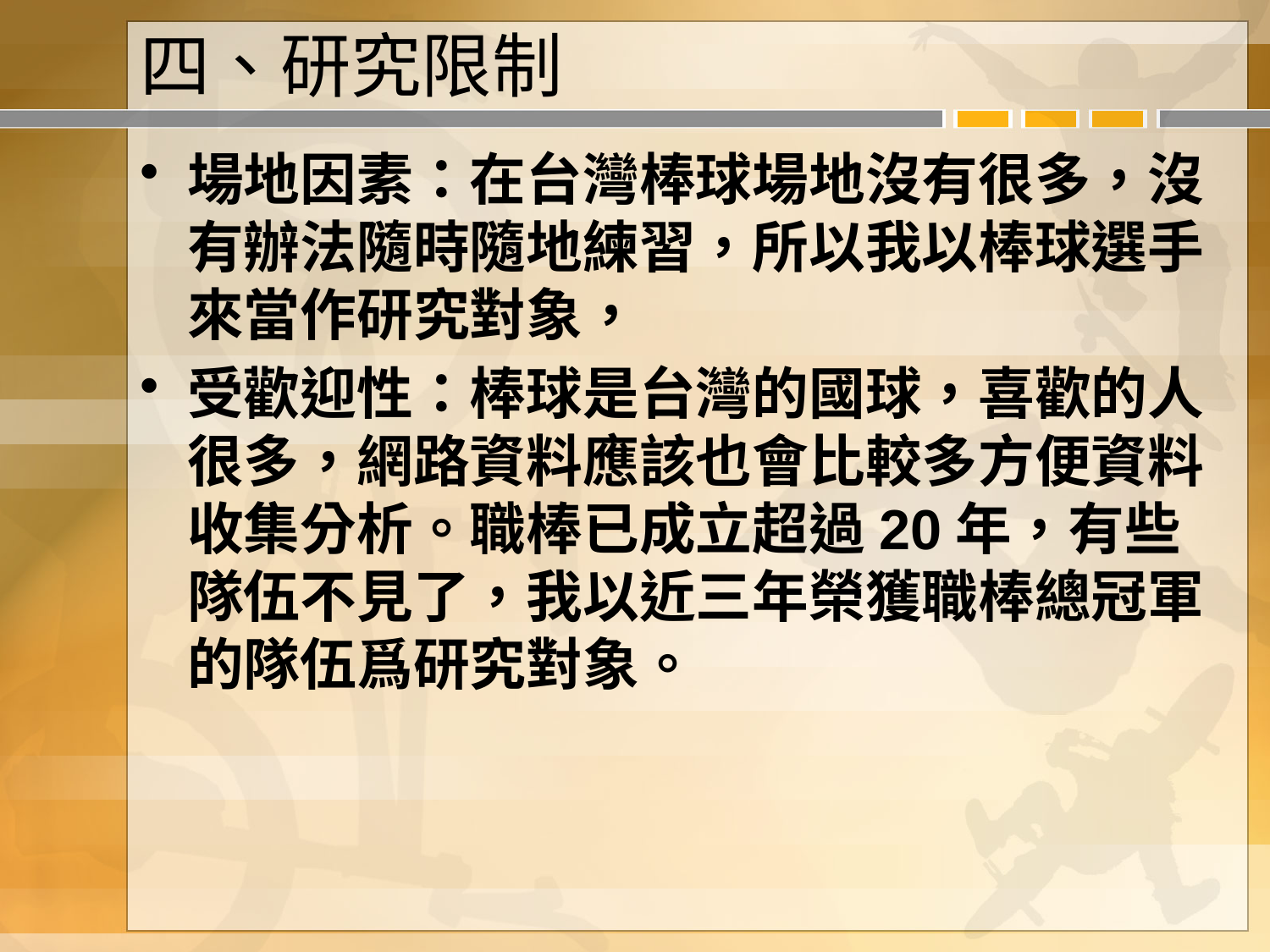

# 四、研究限制
場地因素：在台灣棒球場地沒有很多，沒有辦法隨時隨地練習，所以我以棒球選手來當作研究對象，
受歡迎性：棒球是台灣的國球，喜歡的人很多，網路資料應該也會比較多方便資料收集分析。職棒已成立超過20年，有些隊伍不見了，我以近三年榮獲職棒總冠軍的隊伍爲研究對象。